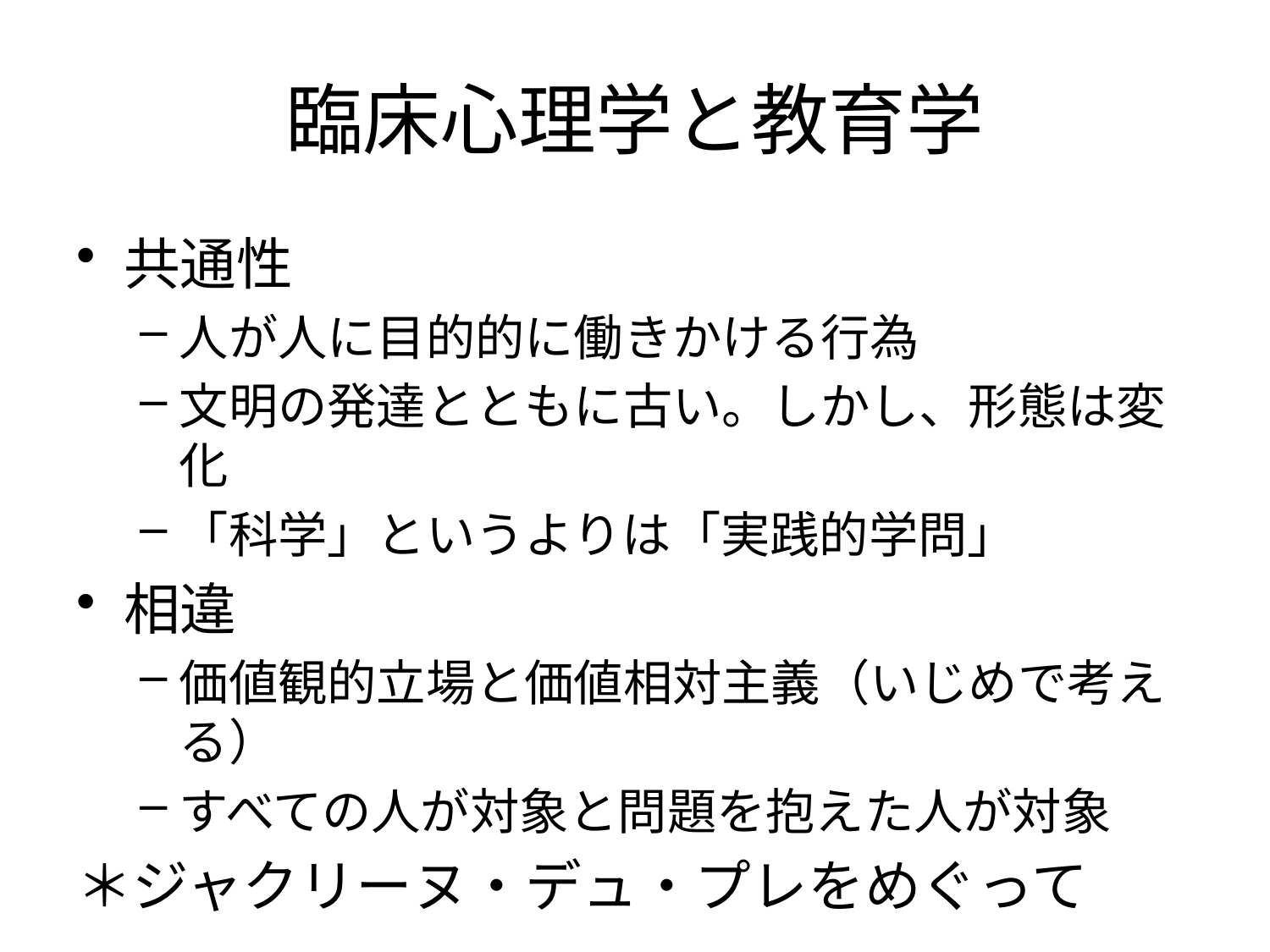

# 臨床心理学と教育学
共通性
人が人に目的的に働きかける行為
文明の発達とともに古い。しかし、形態は変化
「科学」というよりは「実践的学問」
相違
価値観的立場と価値相対主義（いじめで考える）
すべての人が対象と問題を抱えた人が対象
＊ジャクリーヌ・デュ・プレをめぐって